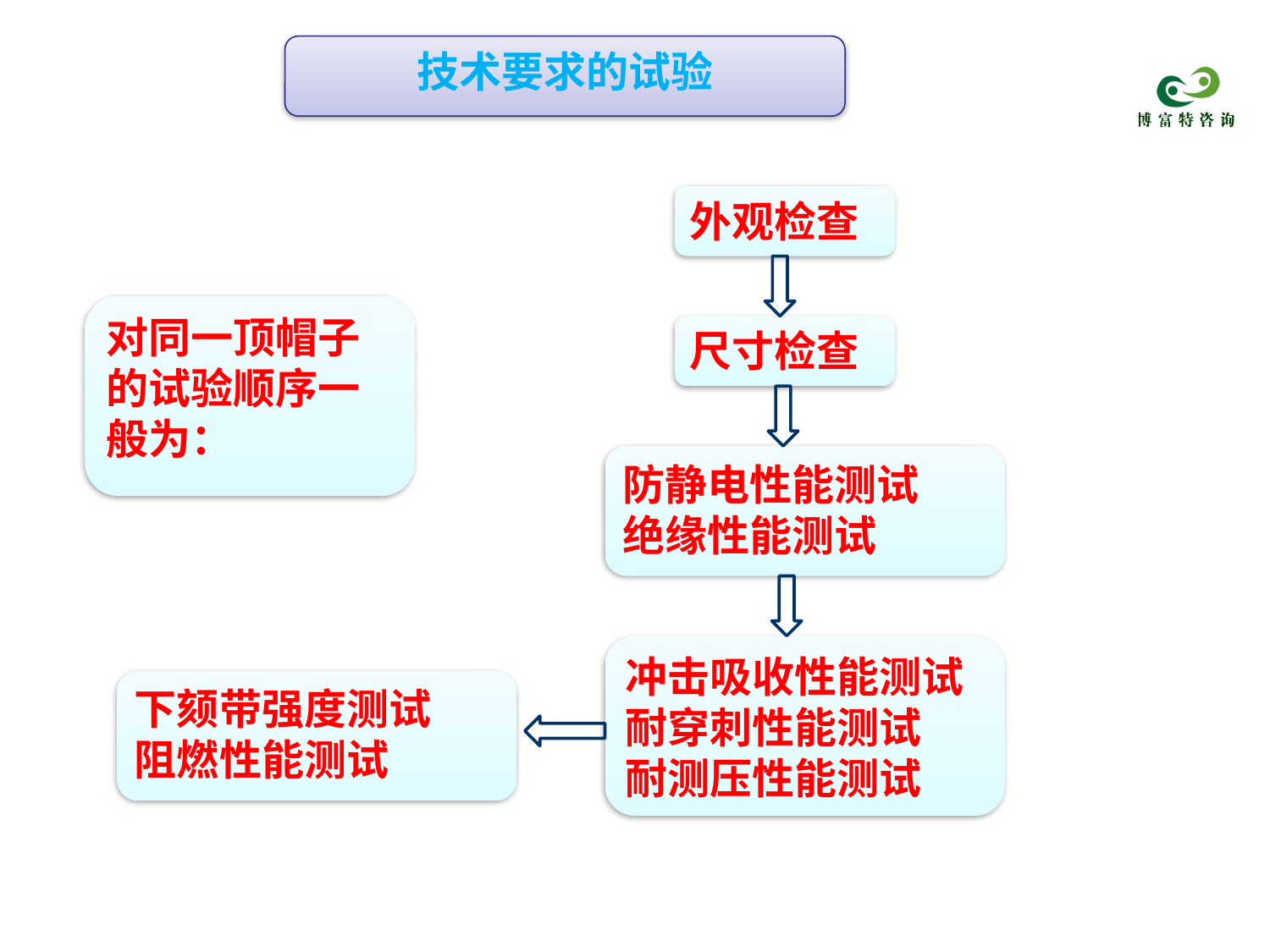

技术要求的试验
外观检查

对同一顶帽子的试验顺序一般为：
尺寸检查

防静电性能测试
绝缘性能测试

冲击吸收性能测试
耐穿刺性能测试
耐测压性能测试
下颏带强度测试
阻燃性能测试